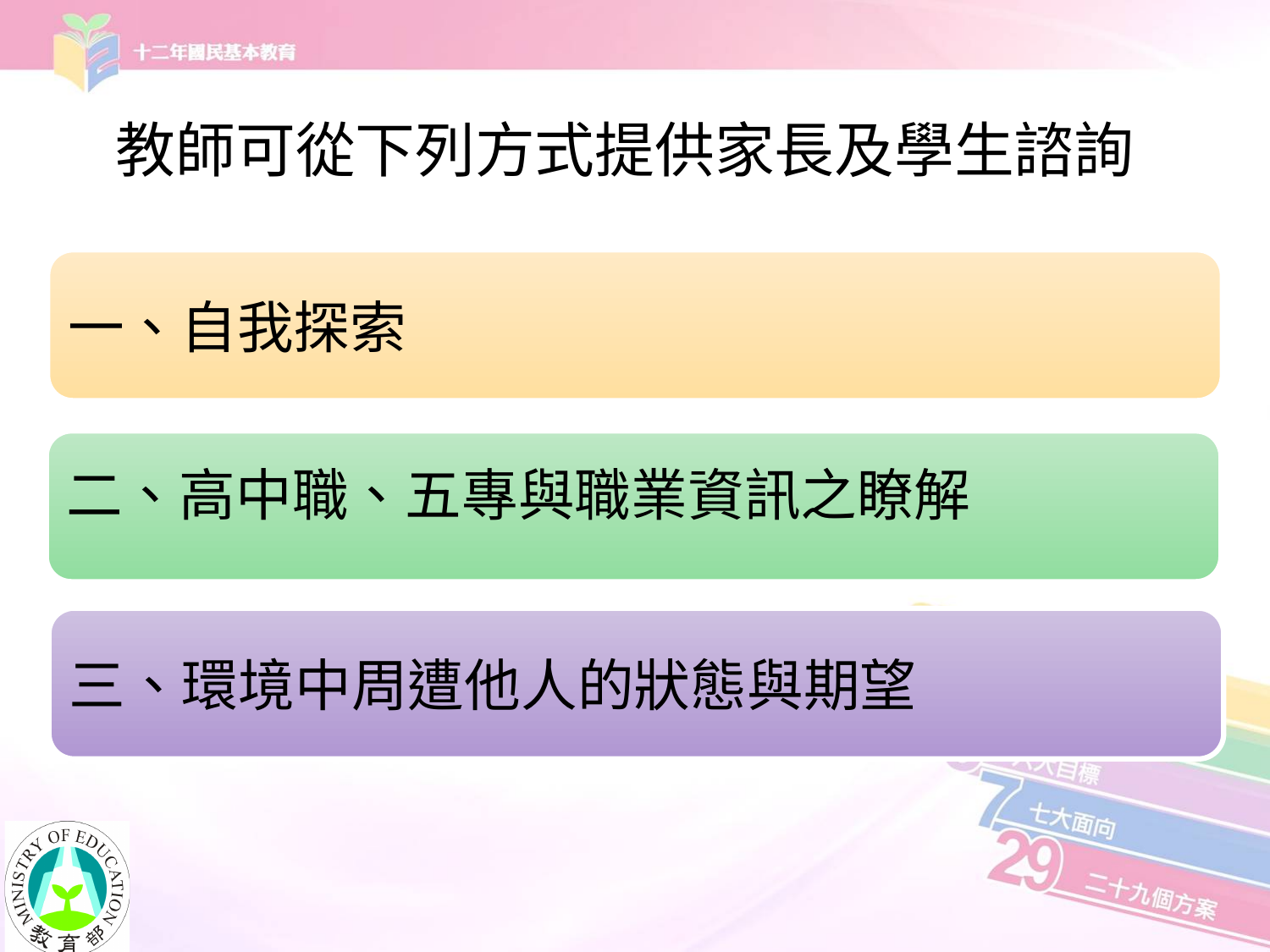

教師可從下列方式提供家長及學生諮詢
一、自我探索
二、高中職、五專與職業資訊之瞭解
三、環境中周遭他人的狀態與期望